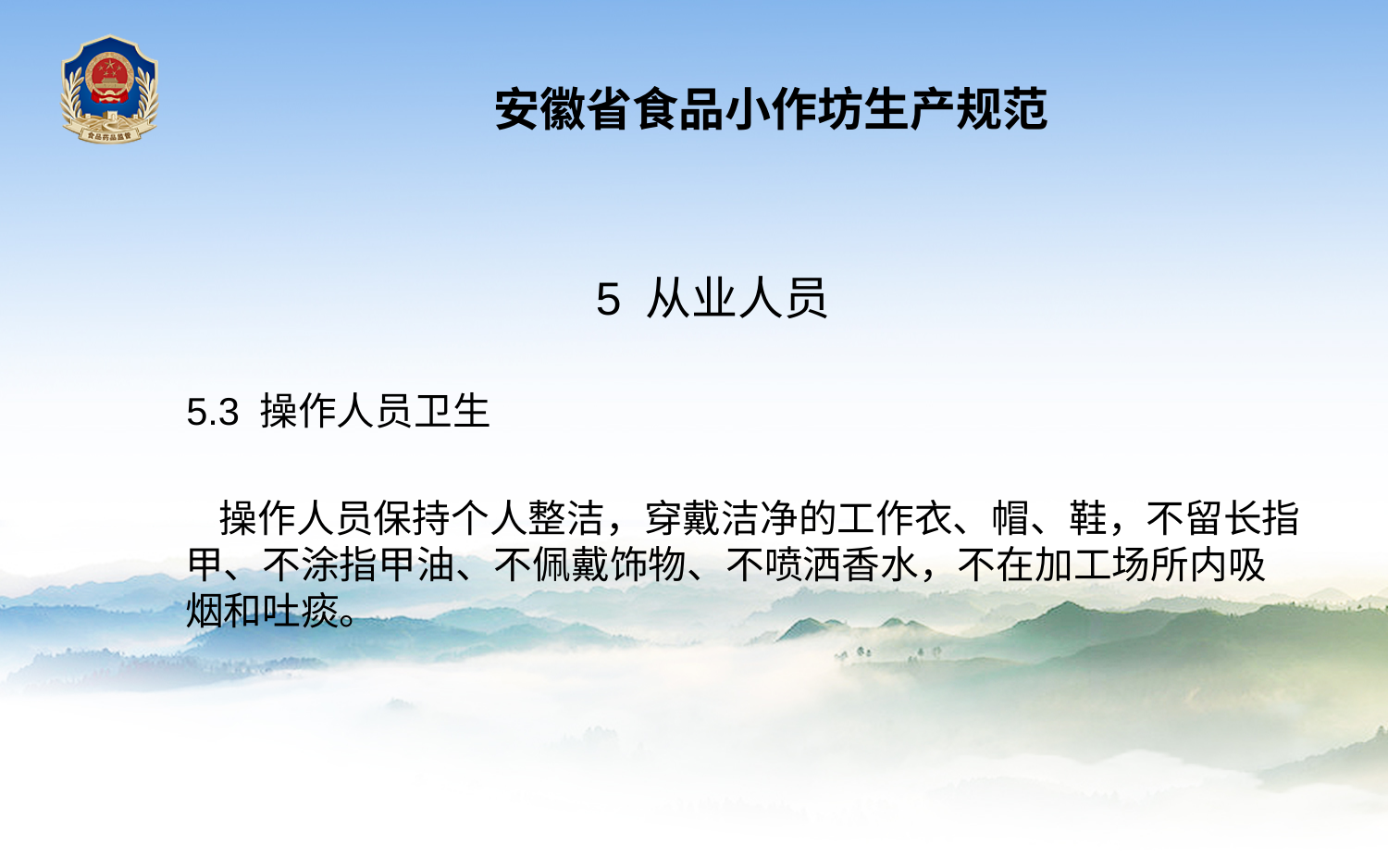

安徽省食品小作坊生产规范

5 从业人员

     5.3 操作人员卫生

         操作人员保持个人整洁，穿戴洁净的工作衣、帽、鞋，不留长指甲、不涂指甲油、不佩戴饰物、不喷洒香水，不在加工场所内吸烟和吐痰。